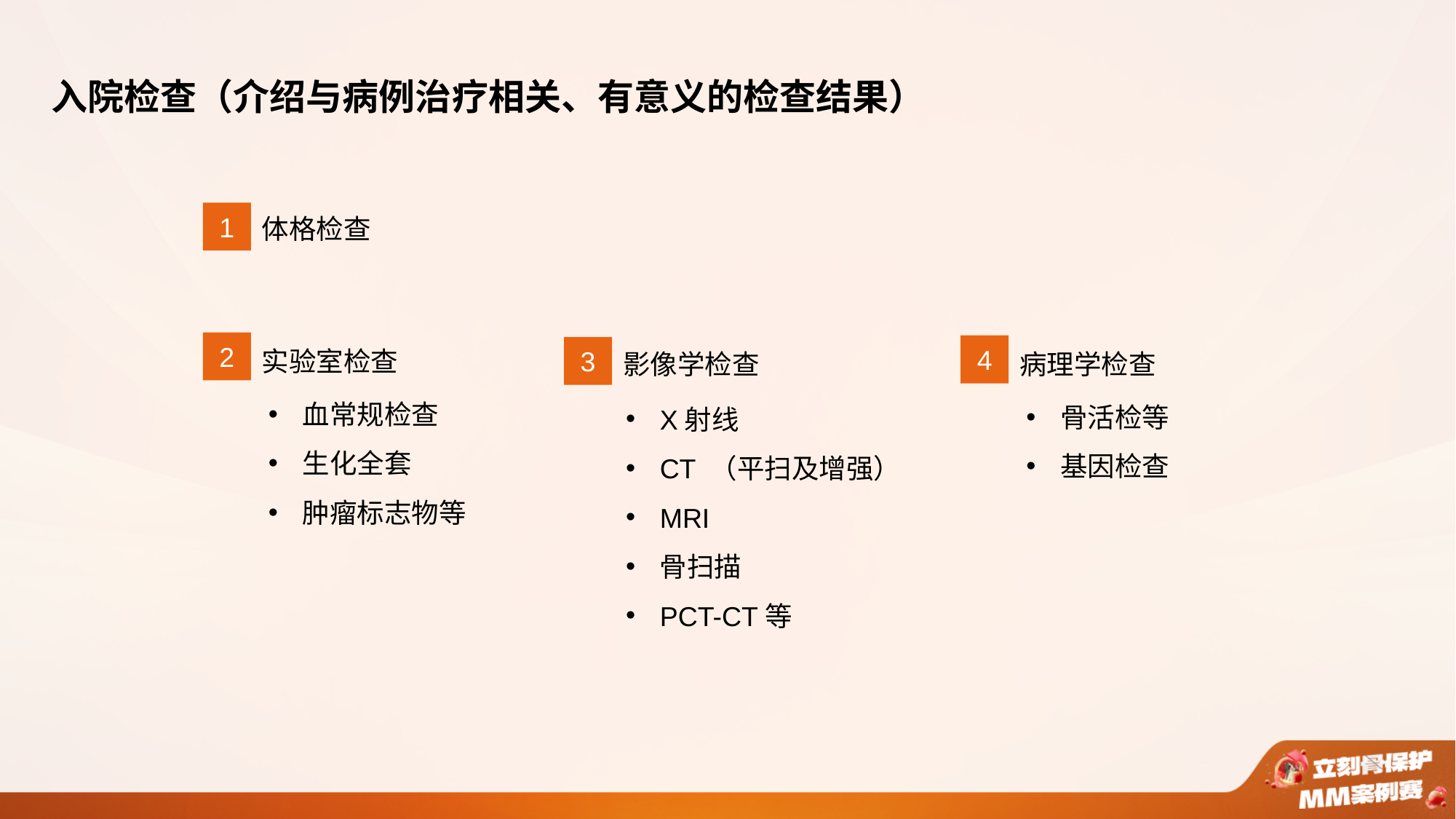

入院检查（介绍与病例治疗相关、有意义的检查结果）
体格检查
1
实验室检查
2
血常规检查
生化全套
肿瘤标志物等
影像学检查
X射线
CT （平扫及增强）
MRI
骨扫描
PCT-CT等
3
病理学检查
4
骨活检等
基因检查